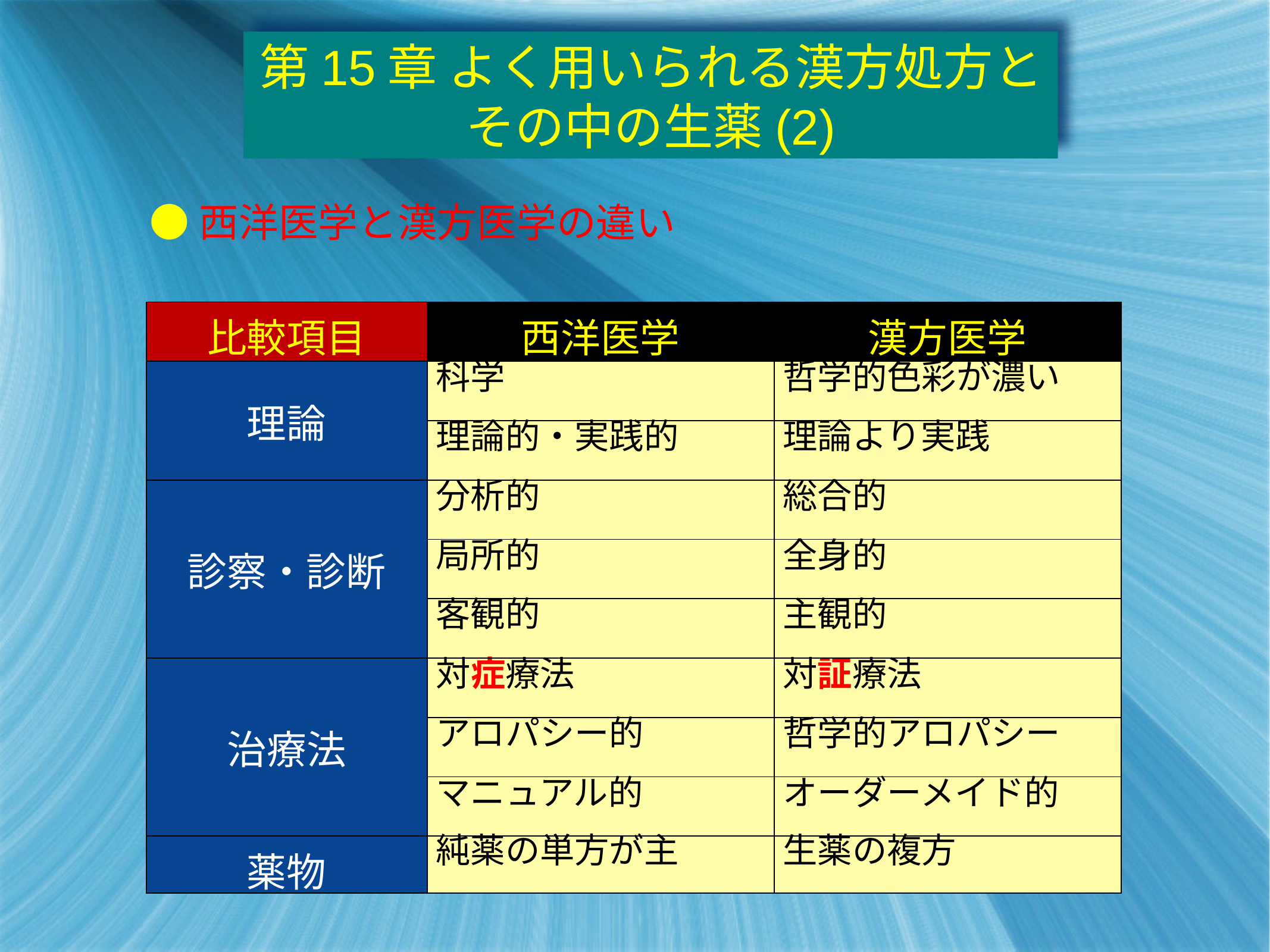

# 第15章 よく用いられる漢方処方とその中の生薬(2)
●西洋医学と漢方医学の違い
| 比較項目 | 西洋医学 | 漢方医学 |
| --- | --- | --- |
| 理論 | 科学 | 哲学的色彩が濃い |
|  | 理論的・実践的 | 理論より実践 |
| 診察・診断 | 分析的 | 総合的 |
|  | 局所的 | 全身的 |
|  | 客観的 | 主観的 |
| 治療法 | 対症療法 | 対証療法 |
|  | アロパシー的 | 哲学的アロパシー |
|  | マニュアル的 | オーダーメイド的 |
| 薬物 | 純薬の単方が主 | 生薬の複方 |